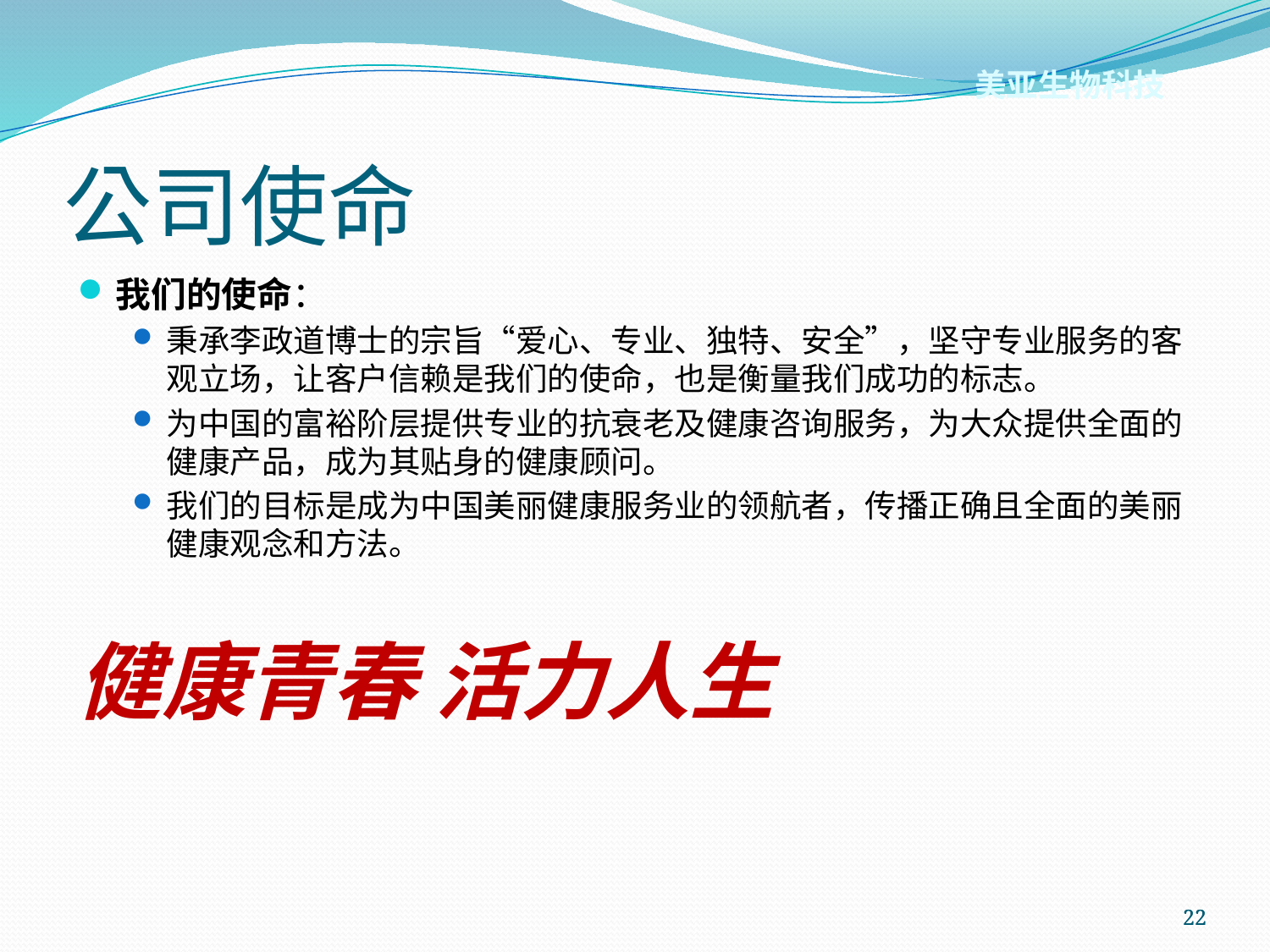

公司使命
美亚生物科技
我们的使命：
秉承李政道博士的宗旨“爱心、专业、独特、安全”，坚守专业服务的客观立场，让客户信赖是我们的使命，也是衡量我们成功的标志。
为中国的富裕阶层提供专业的抗衰老及健康咨询服务，为大众提供全面的健康产品，成为其贴身的健康顾问。
我们的目标是成为中国美丽健康服务业的领航者，传播正确且全面的美丽健康观念和方法。

健康青春 活力人生
22
22